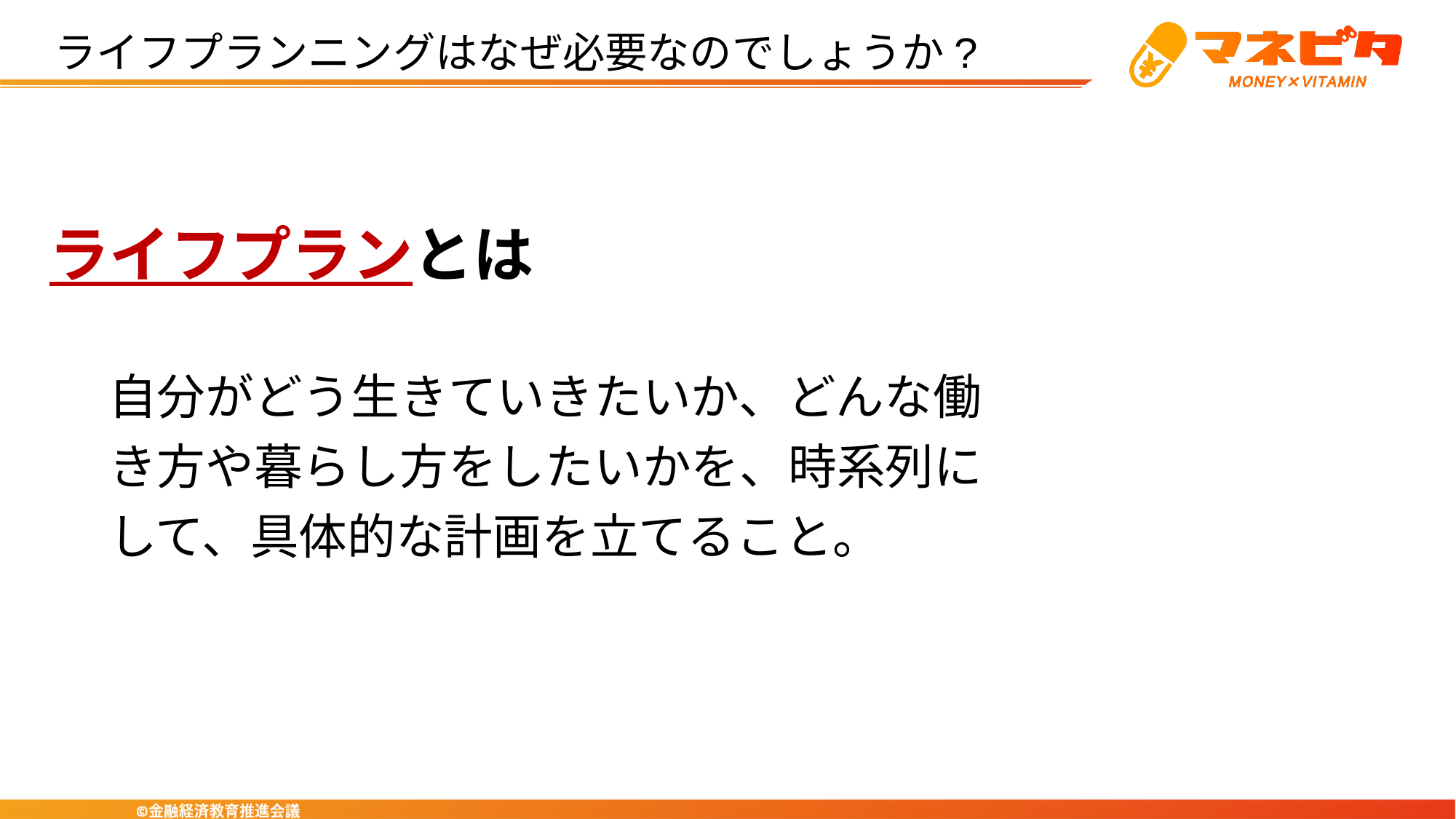

ライフプランニングはなぜ必要なのでしょうか?
ライフプランとは
自分がどう生きていきたいか、どんな働き方や暮らし方をしたいかを、時系列にして、具体的な計画を立てること。